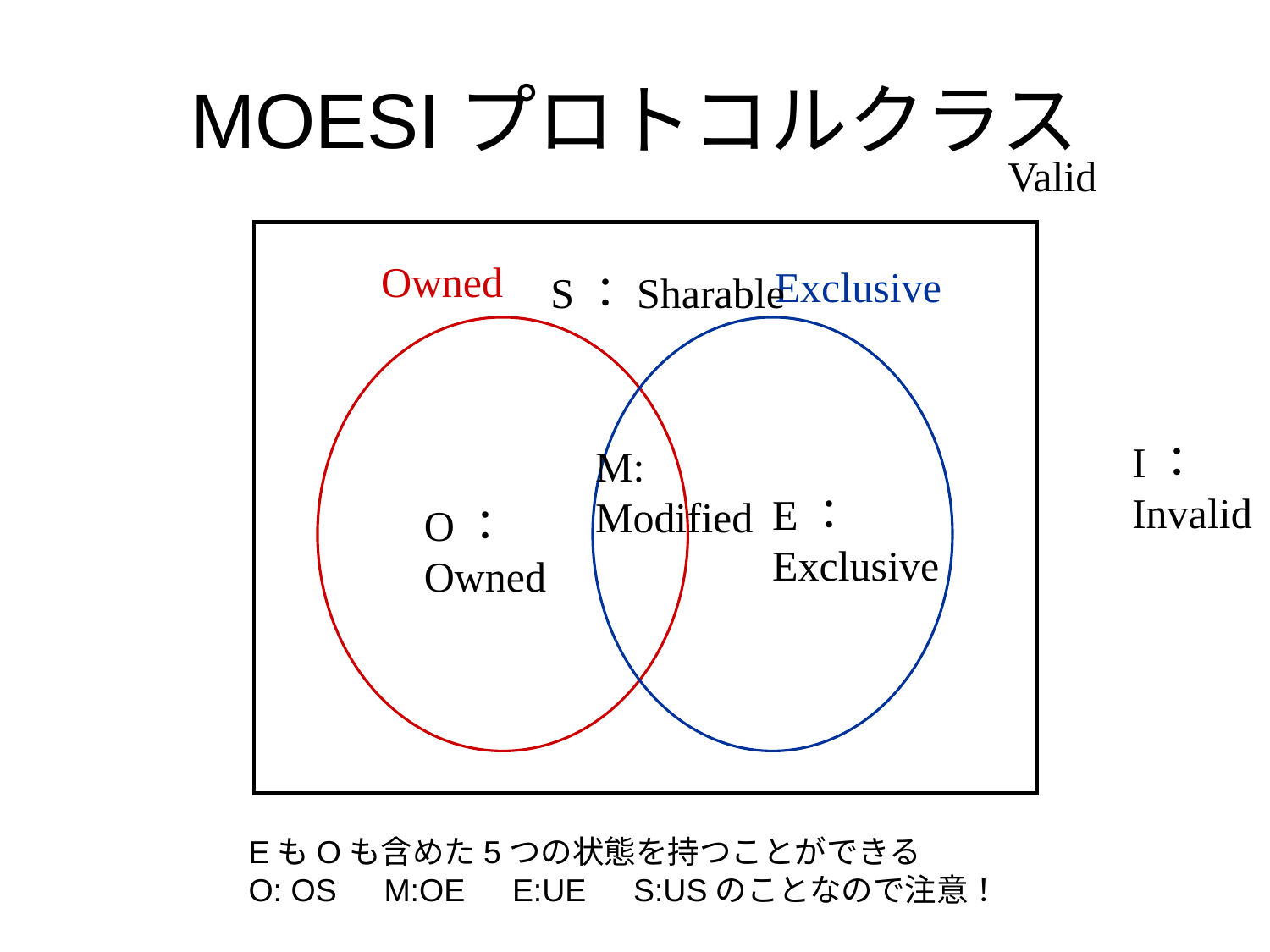

# MOESIプロトコルクラス
Valid

Owned
Exclusive
S：Sharable

I：
Invalid
M:
Modified
E：
Exclusive
O：
Owned
EもOも含めた5つの状態を持つことができる
O: OS　M:OE　E:UE　S:USのことなので注意！